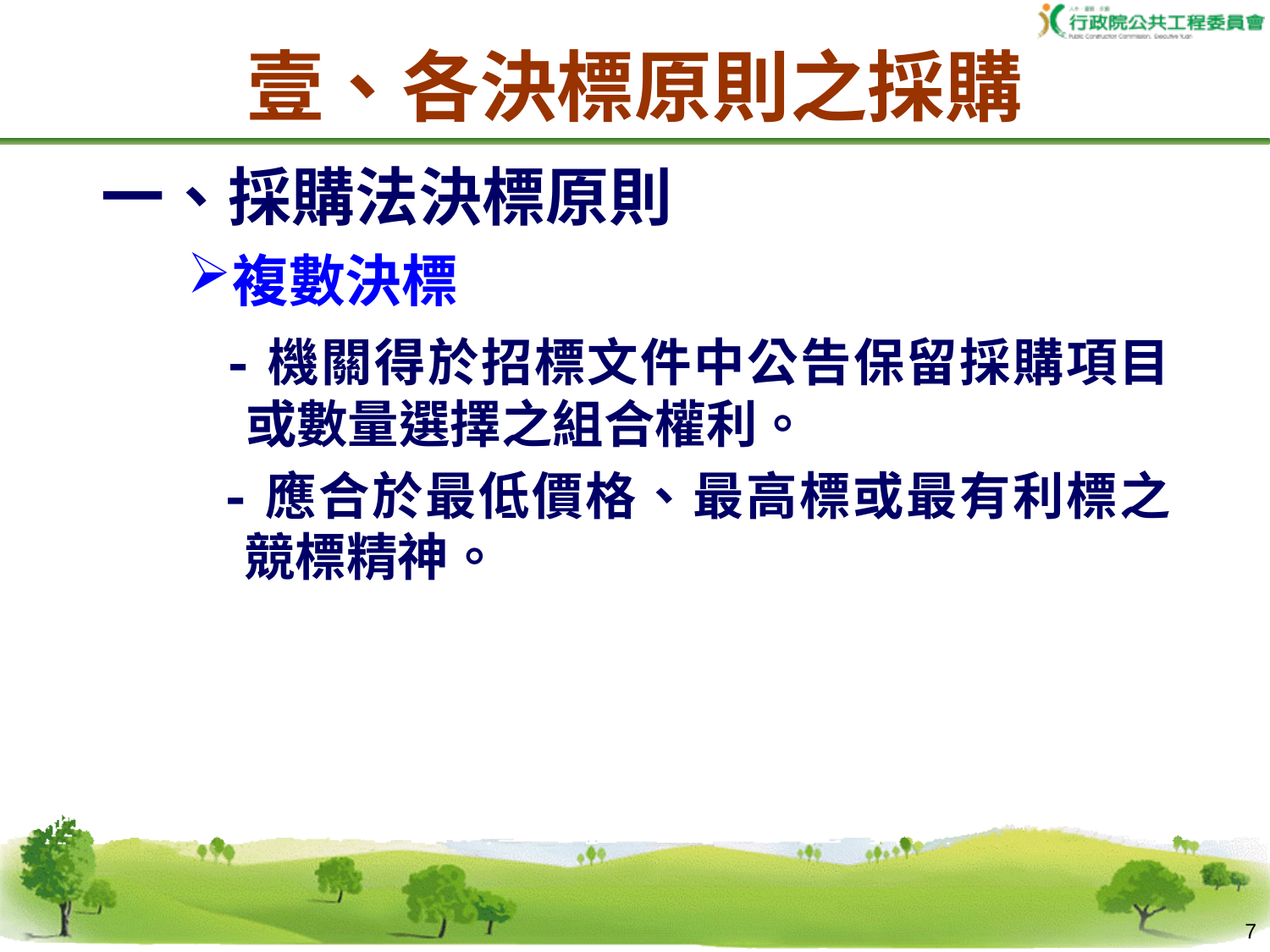

壹、各決標原則之採購
一、採購法決標原則
複數決標
 -機關得於招標文件中公告保留採購項目或數量選擇之組合權利。
 -應合於最低價格、最高標或最有利標之競標精神。

7